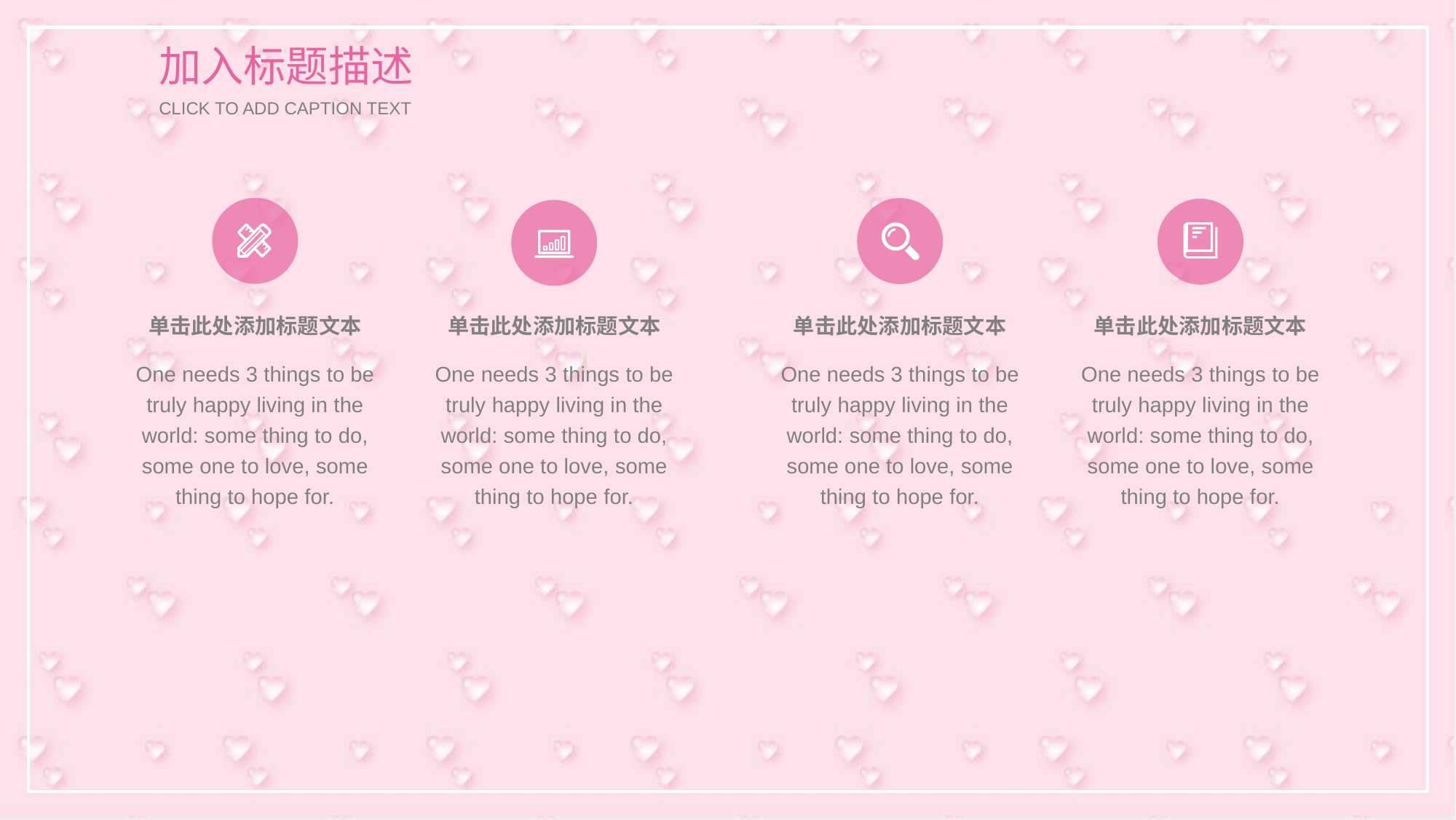

加入标题描述
CLICK TO ADD CAPTION TEXT

单击此处添加标题文本
单击此处添加标题文本
单击此处添加标题文本
单击此处添加标题文本
One needs 3 things to be truly happy living in the world: some thing to do, some one to love, some thing to hope for.
One needs 3 things to be truly happy living in the world: some thing to do, some one to love, some thing to hope for.
One needs 3 things to be truly happy living in the world: some thing to do, some one to love, some thing to hope for.
One needs 3 things to be truly happy living in the world: some thing to do, some one to love, some thing to hope for.